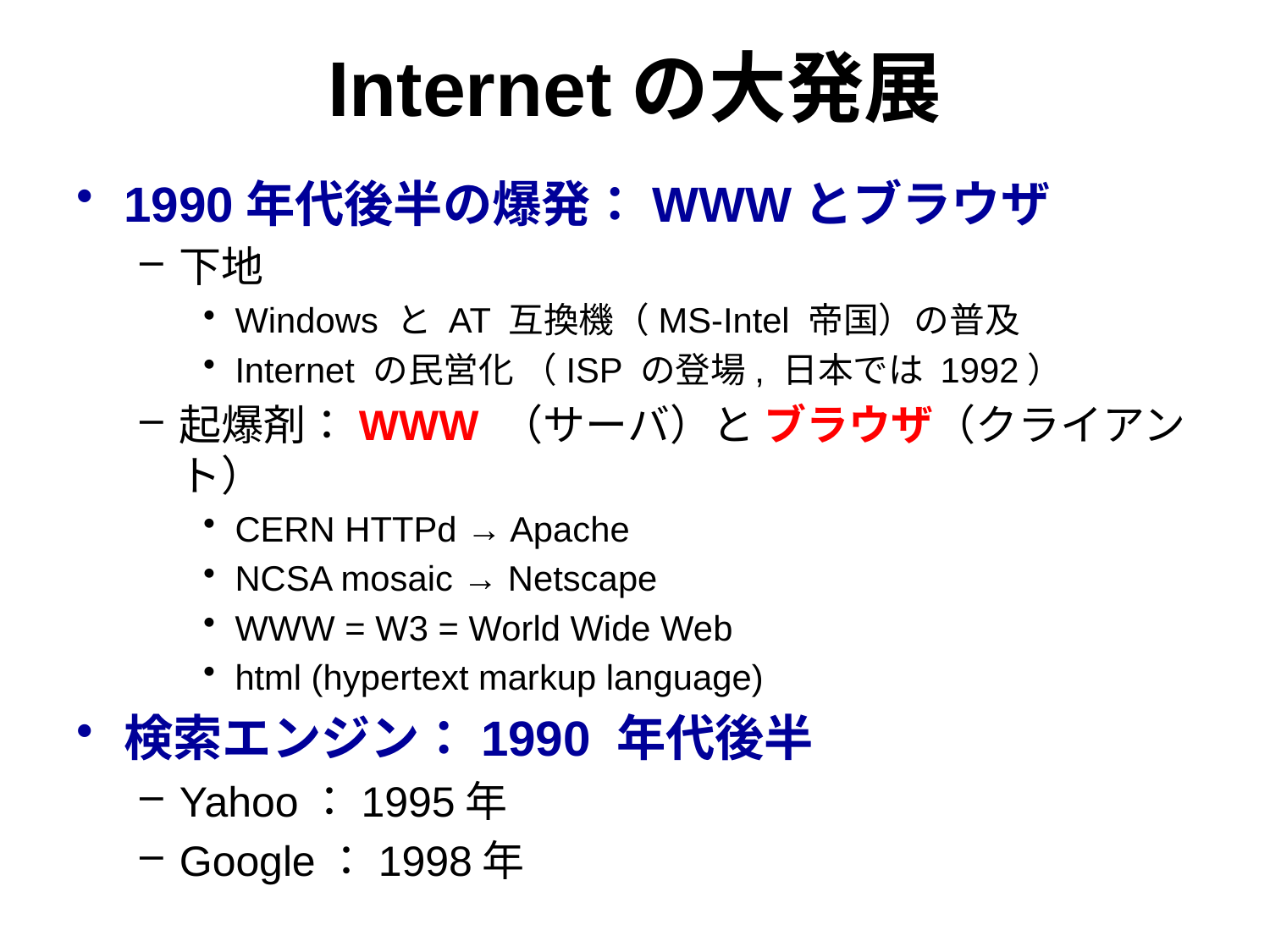

# Internetの大発展
1990年代後半の爆発：WWWとブラウザ
下地
Windows と AT 互換機（MS-Intel 帝国）の普及
Internet の民営化 （ISP の登場, 日本では 1992）
起爆剤：WWW （サーバ）と ブラウザ（クライアント）
CERN HTTPd → Apache
NCSA mosaic → Netscape
WWW = W3 = World Wide Web
html (hypertext markup language)
検索エンジン：1990 年代後半
Yahoo：1995年
Google：1998年